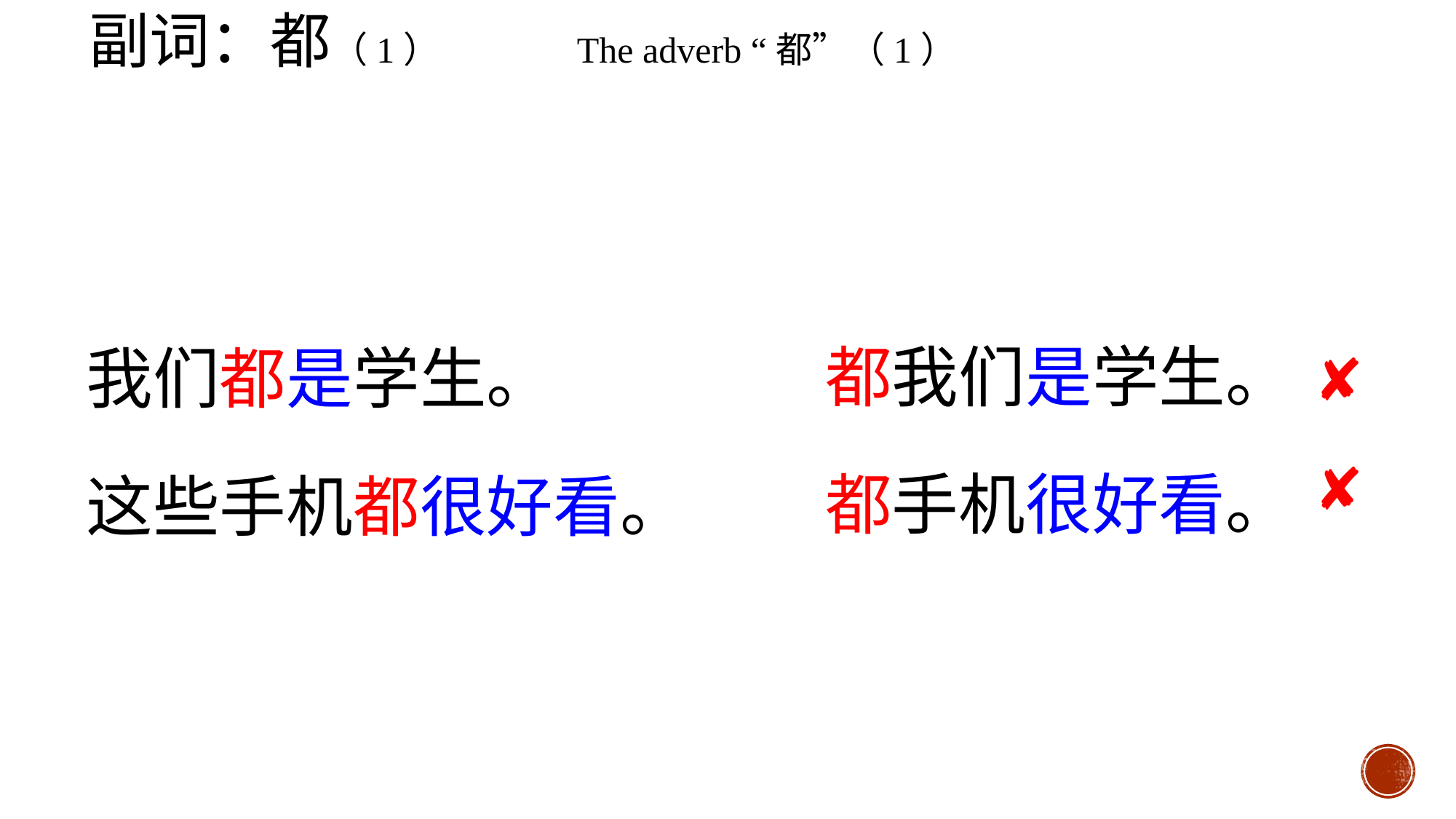

副词：都（1）         The adverb “都”（1）
都我们是学生。
都手机很好看。
我们都是学生。
这些手机都很好看。
✘
✘